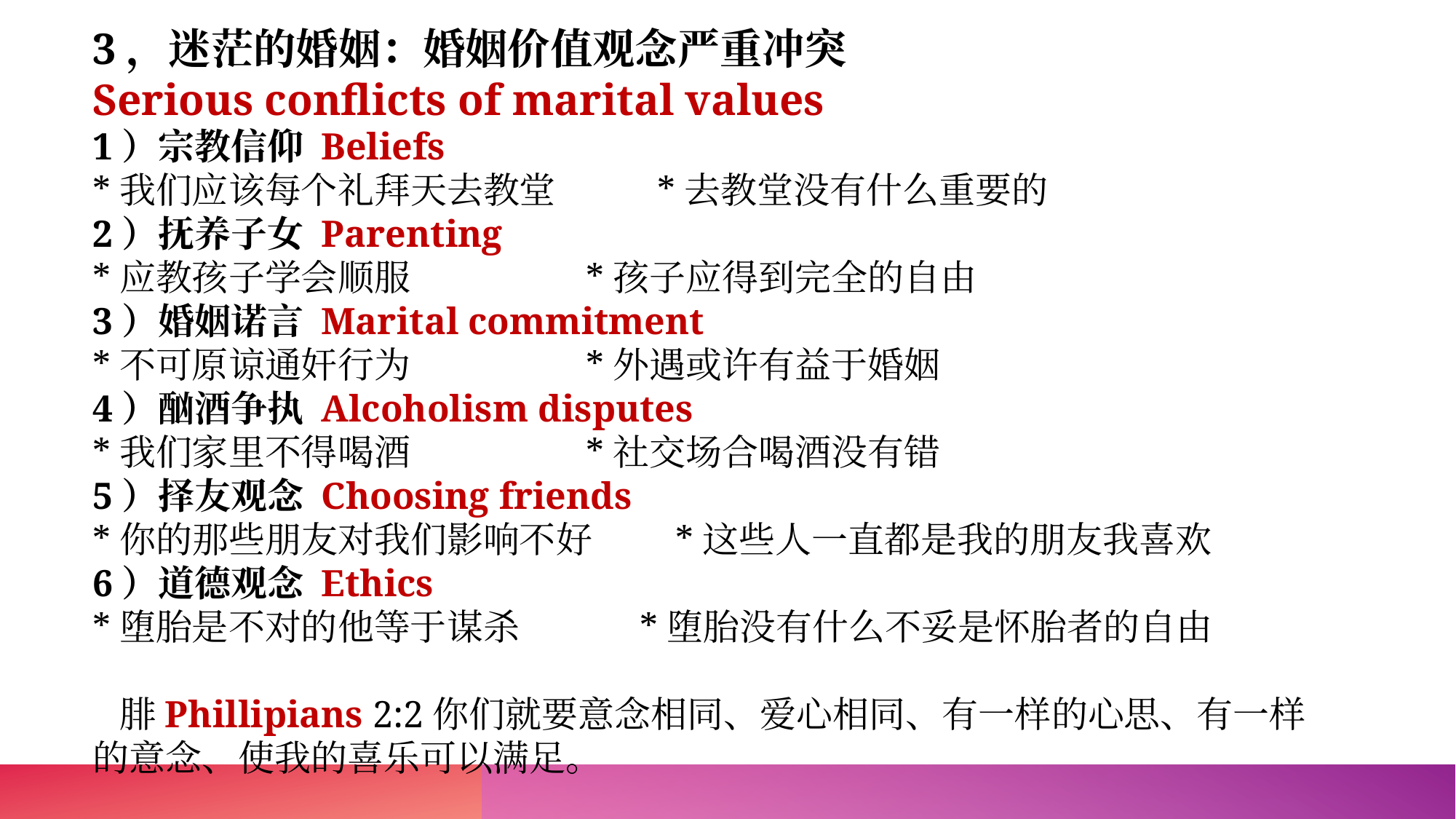

3，迷茫的婚姻：婚姻价值观念严重冲突
Serious conflicts of marital values
1）宗教信仰 Beliefs
*我们应该每个礼拜天去教堂          *去教堂没有什么重要的
2）抚养子女 Parenting
*应教孩子学会顺服                  *孩子应得到完全的自由
3）婚姻诺言 Marital commitment
*不可原谅通奸行为                  *外遇或许有益于婚姻
4）酗酒争执 Alcoholism disputes
*我们家里不得喝酒                  *社交场合喝酒没有错
5）择友观念 Choosing friends
*你的那些朋友对我们影响不好        *这些人一直都是我的朋友我喜欢
6）道德观念 Ethics
*堕胎是不对的他等于谋杀            *堕胎没有什么不妥是怀胎者的自由

  腓Phillipians 2:2你们就要意念相同、爱心相同、有一样的心思、有一样的意念、使我的喜乐可以满足。